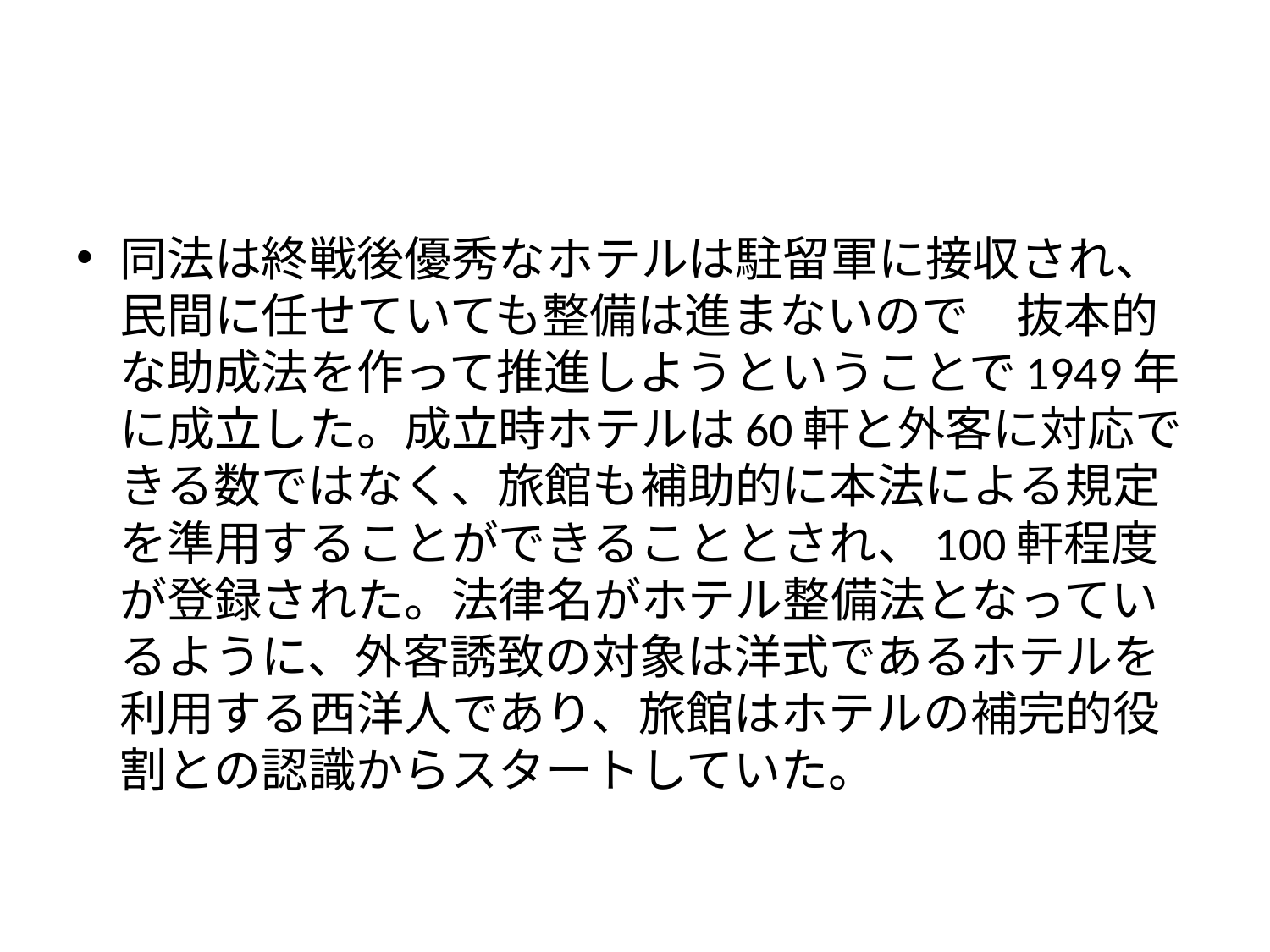

同法は終戦後優秀なホテルは駐留軍に接収され、民間に任せていても整備は進まないので　抜本的な助成法を作って推進しようということで1949年に成立した。成立時ホテルは60軒と外客に対応できる数ではなく、旅館も補助的に本法による規定を準用することができることとされ、100軒程度が登録された。法律名がホテル整備法となっているように、外客誘致の対象は洋式であるホテルを利用する西洋人であり、旅館はホテルの補完的役割との認識からスタートしていた。